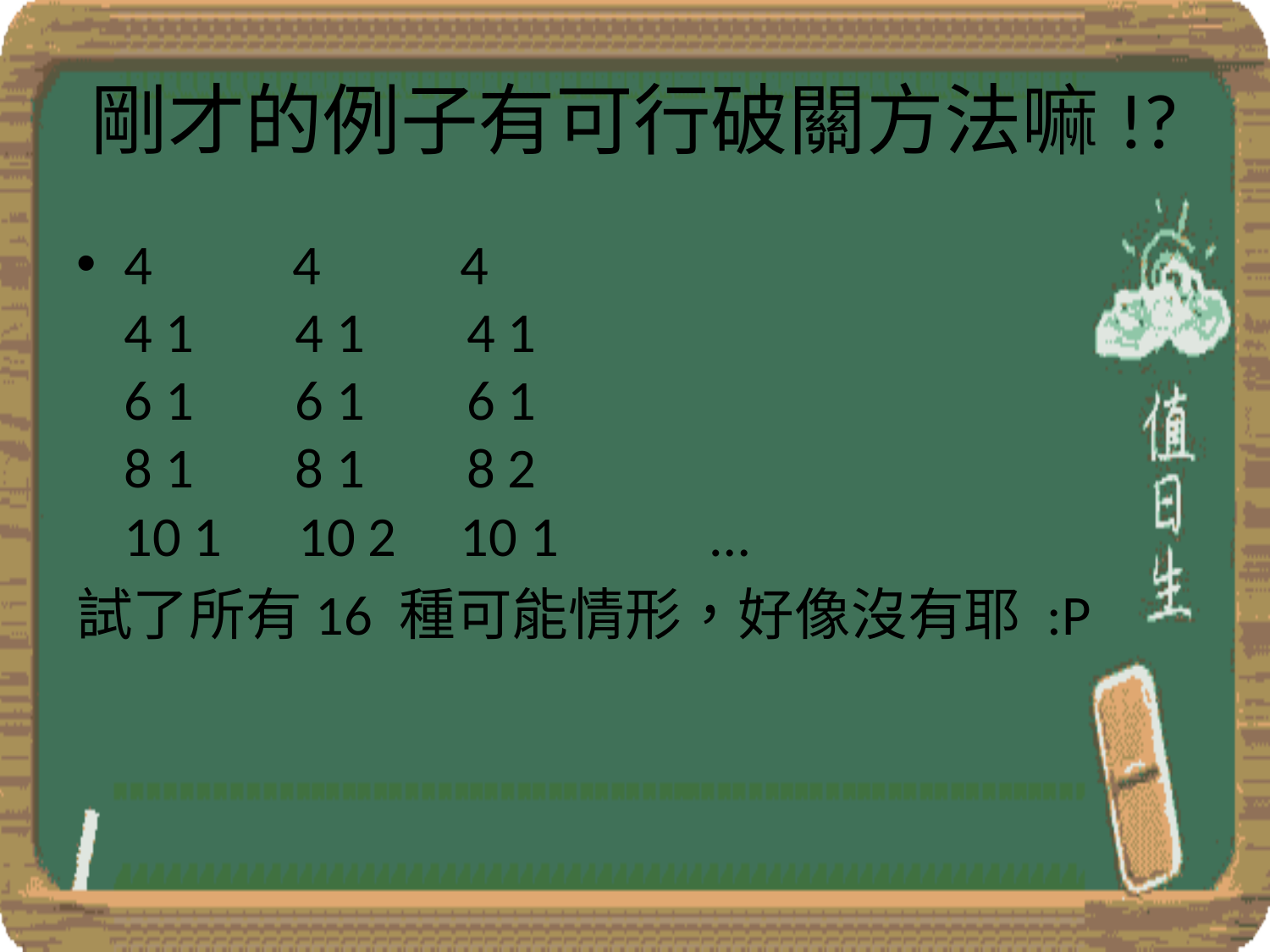

# 剛才的例子有可行破關方法嘛!?
4           4           4
4 1        4 1        4 1
6 1        6 1        6 1
8 1        8 1        8 2
10 1      10 2     10 1            …
試了所有16 種可能情形，好像沒有耶 :P